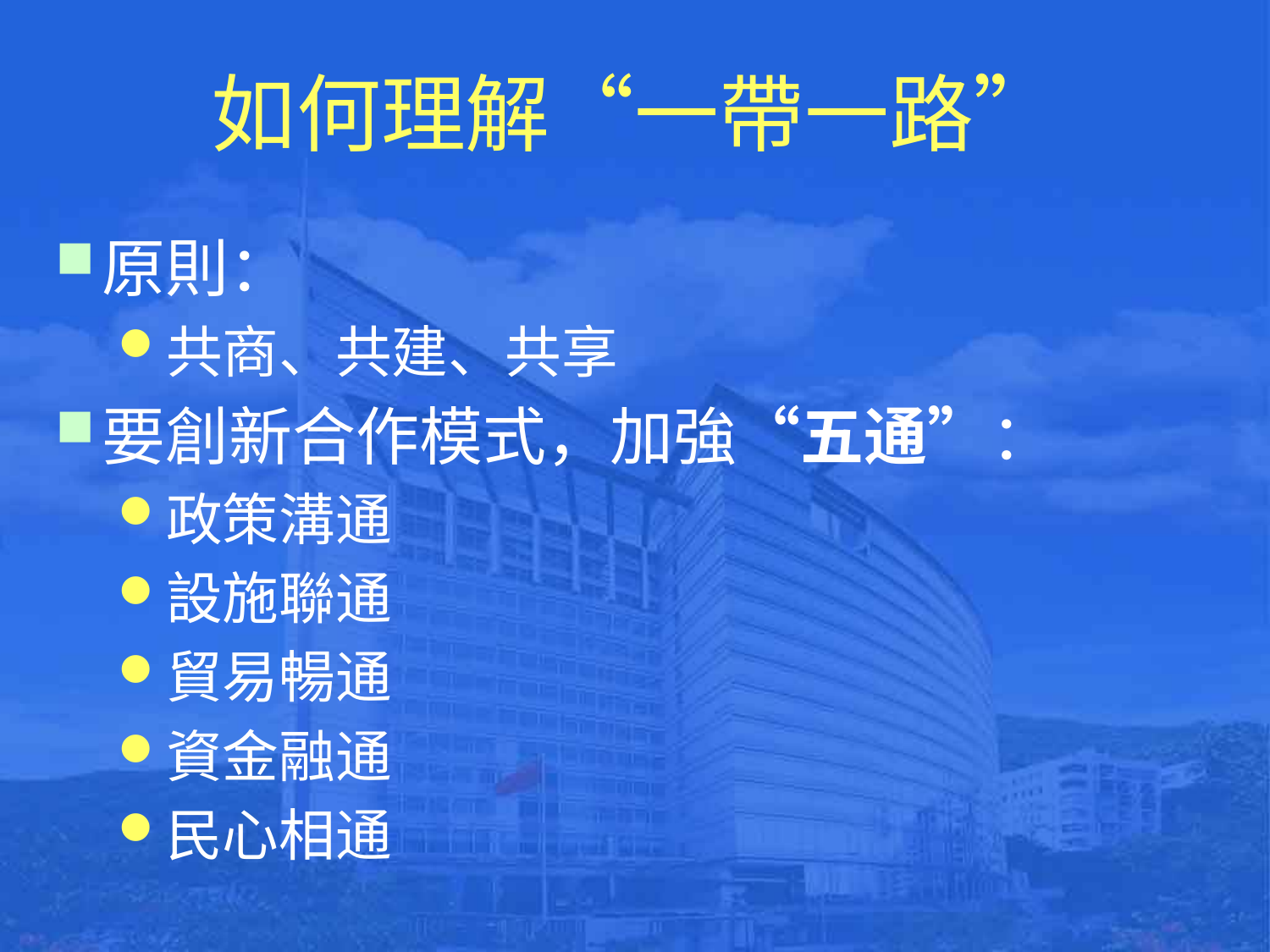

# 如何理解“一帶一路”
原則：
共商、共建、共享
要創新合作模式，加強“五通”：
政策溝通
設施聯通
貿易暢通
資金融通
民心相通